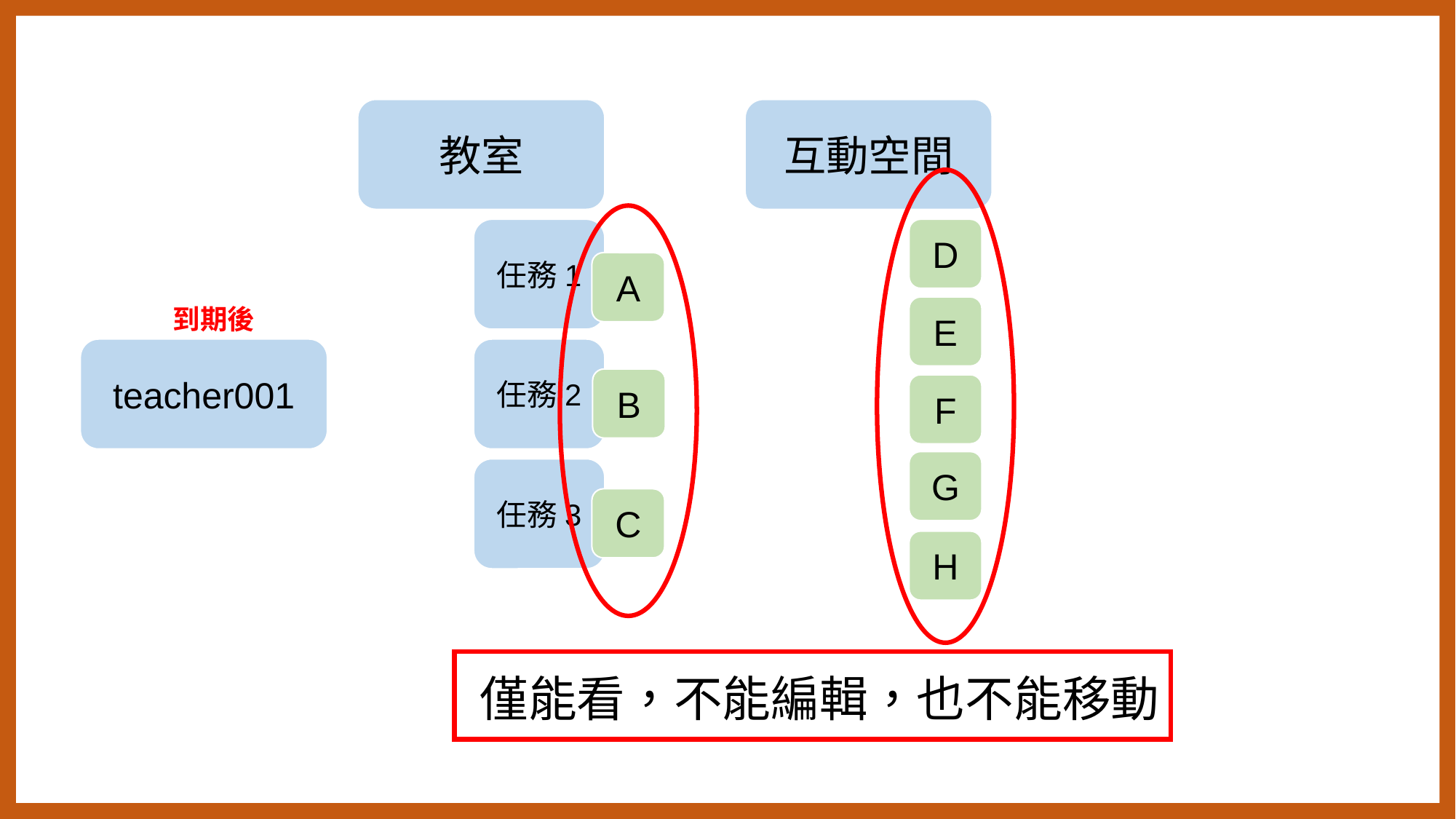

教室
互動空間

任務1
D
A
到期後
E
teacher001
任務2
B
F
G
任務3
C
H

僅能看，不能編輯，也不能移動